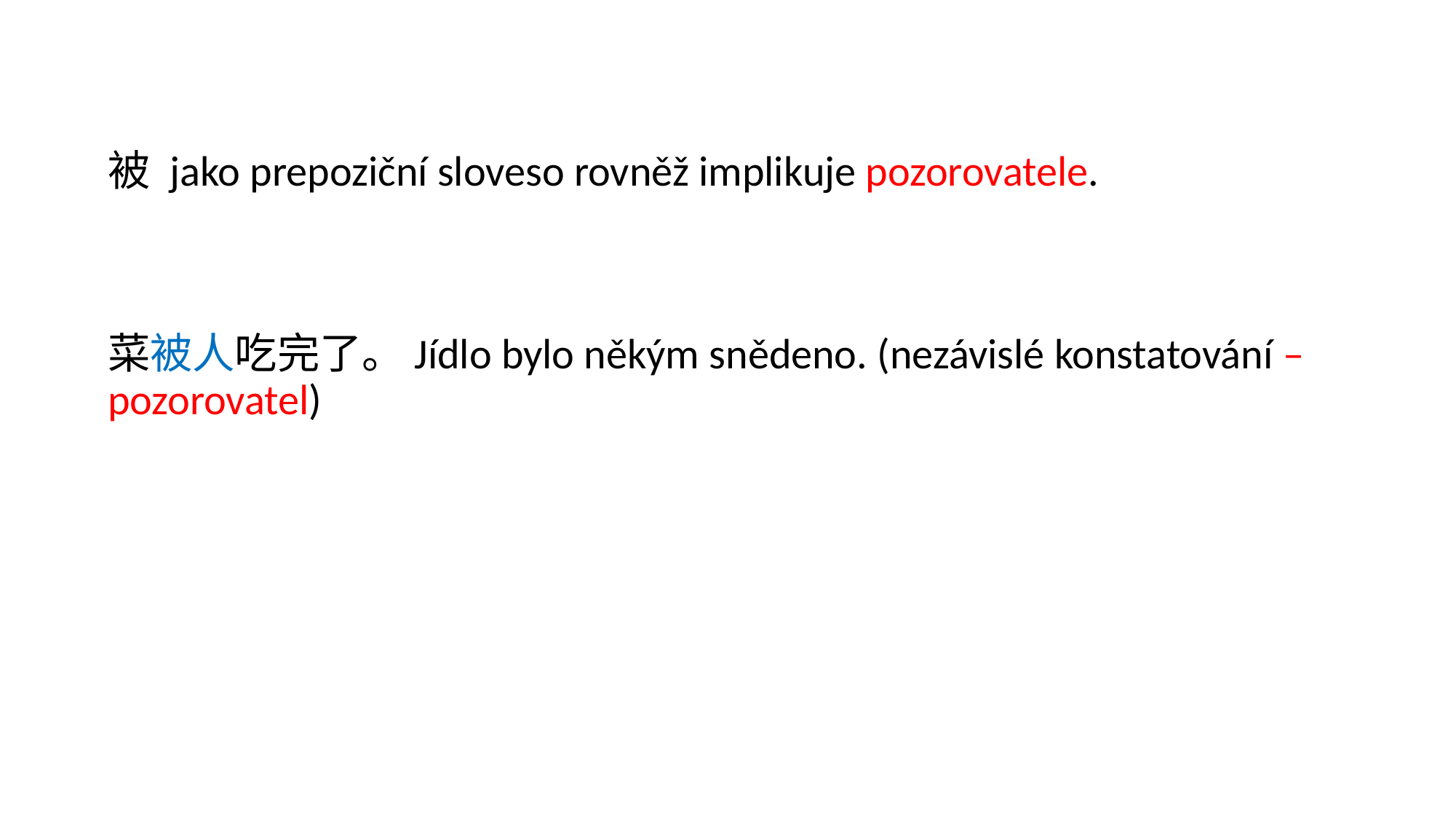

被 jako prepoziční sloveso rovněž implikuje pozorovatele.

菜被人吃完了。Jídlo bylo někým snědeno. (nezávislé konstatování – pozorovatel)